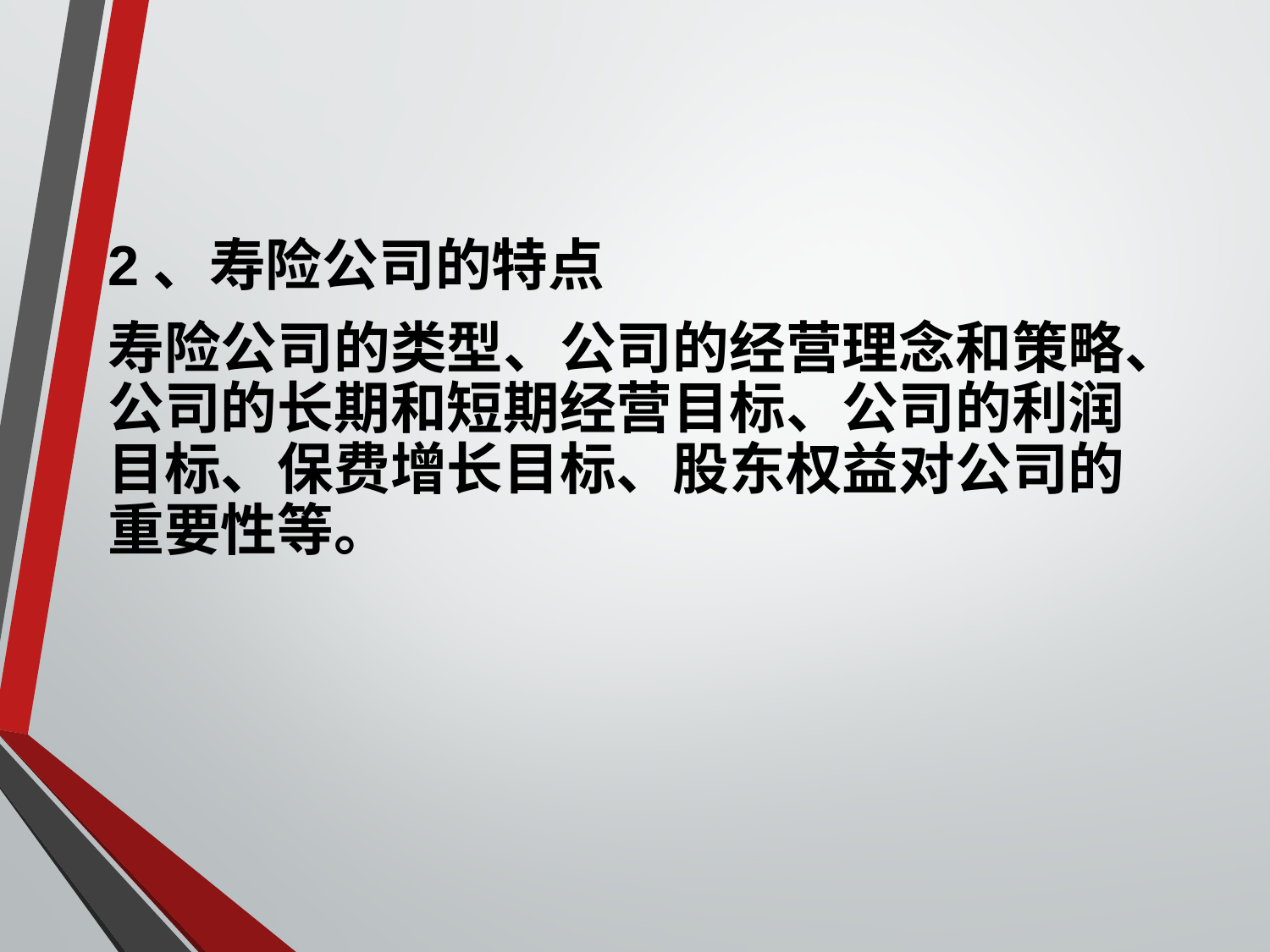

2、寿险公司的特点
寿险公司的类型、公司的经营理念和策略、公司的长期和短期经营目标、公司的利润目标、保费增长目标、股东权益对公司的重要性等。